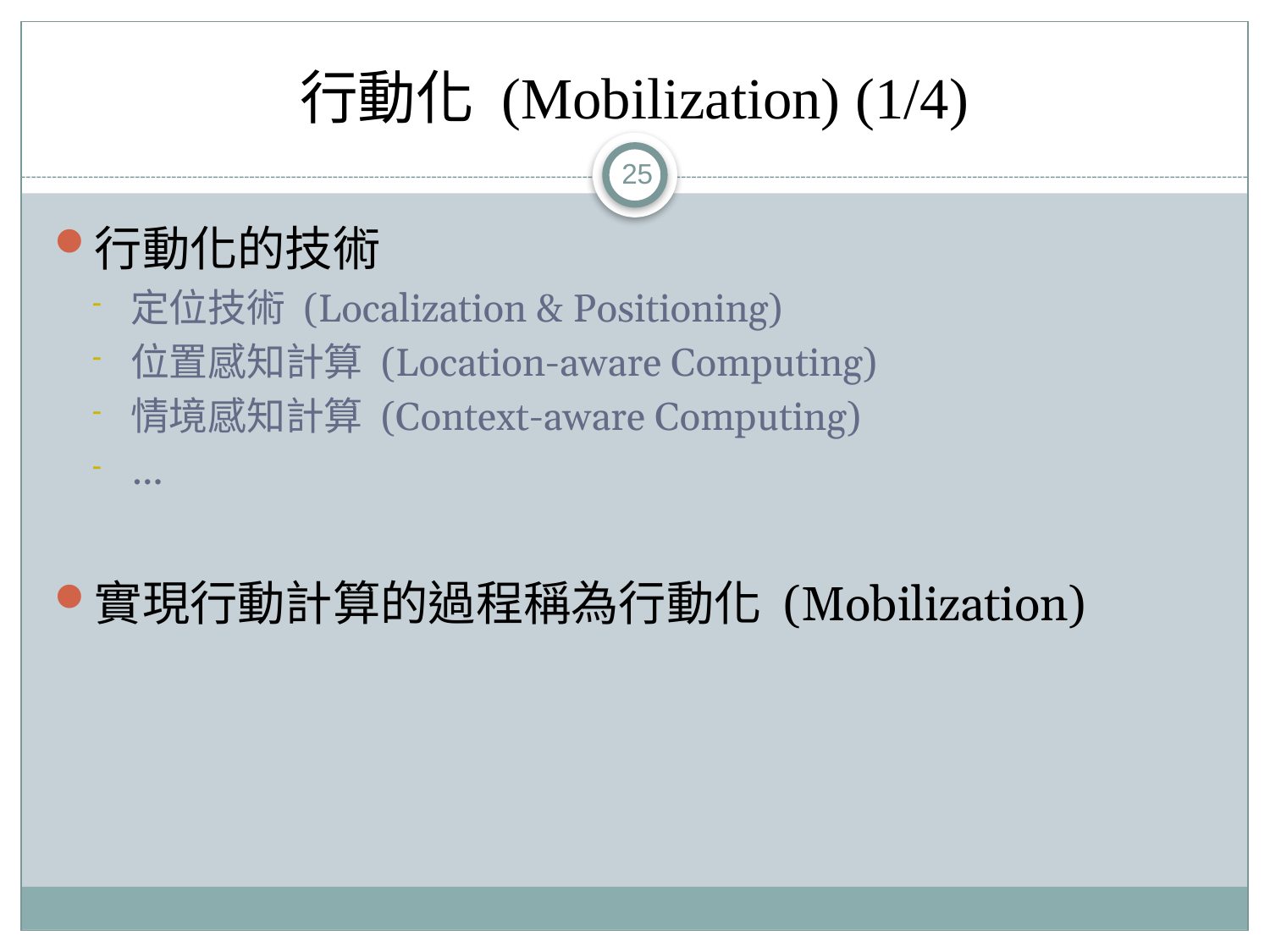

# 行動化 (Mobilization) (1/4)
25
行動化的技術
定位技術 (Localization & Positioning)
位置感知計算 (Location-aware Computing)
情境感知計算 (Context-aware Computing)
…

實現行動計算的過程稱為行動化 (Mobilization)